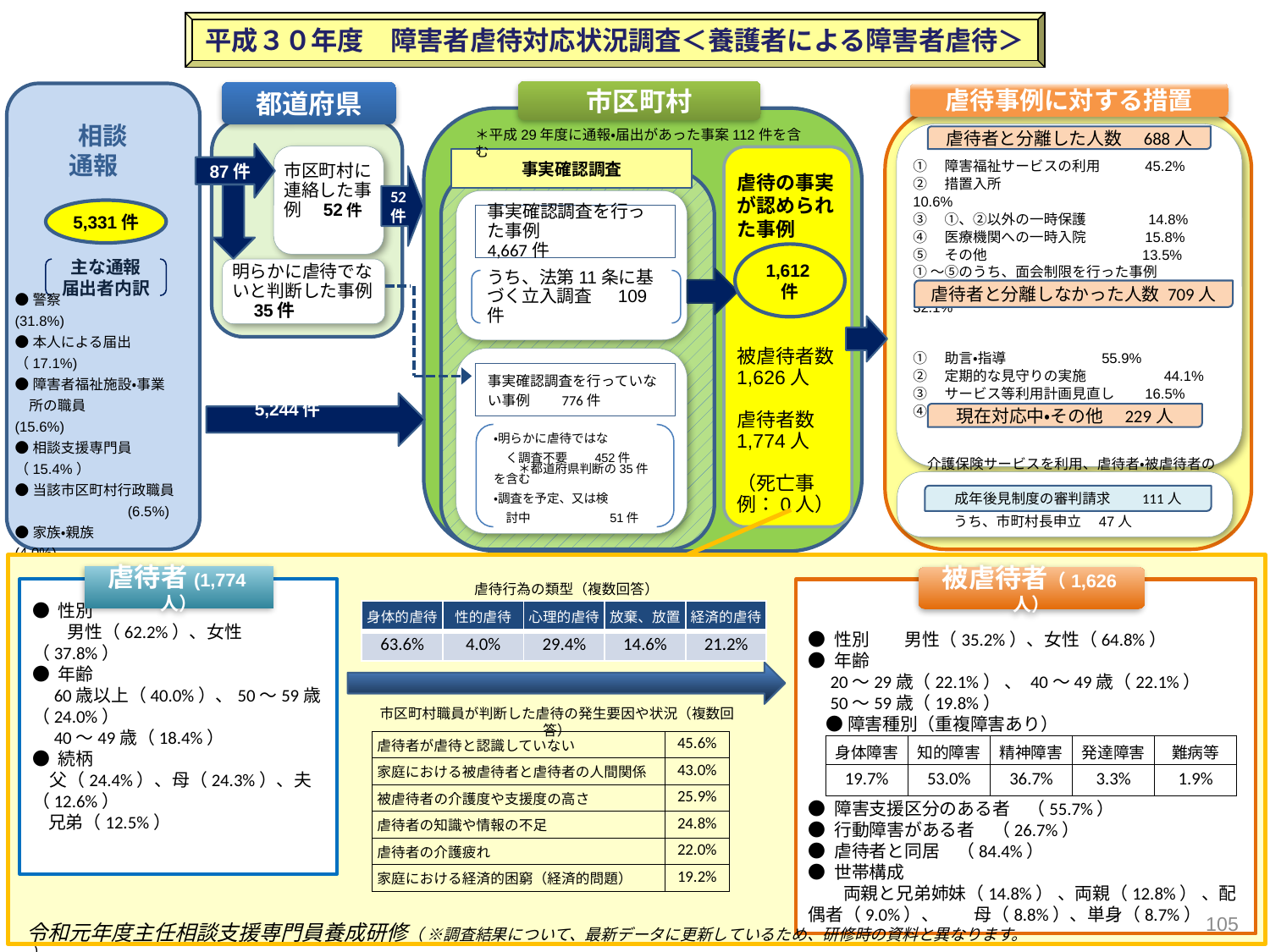

平成３０年度　障害者虐待対応状況調査＜養護者による障害者虐待＞
市区町村
都道府県
虐待事例に対する措置

相談
通報

＊平成29年度に通報・届出があった事案112件を含む

①　障害福祉サービスの利用 　 　  45.2%
②　措置入所　　　　　　　　　　　　    10.6%
③　①、②以外の一時保護　　    　 14.8%
④　医療機関への一時入院　　    　15.8%
⑤　その他                 　　　　　    　13.5%
①～⑤のうち、面会制限を行った事例
　　　　　　　　　　　　　　　　　　　　  　 32.1%

①　助言・指導                             55.9%
②　定期的な見守りの実施　　　　　 44.1%
③　サービス等利用計画見直し    　16.5%
④　新たに障害福祉サービス利用　11.3%

　介護保険サービスを利用、虐待者・被虐待者の転居、入院中等
虐待者と分離した人数　688人
87件
市区町村に連絡した事例　52件

虐待の事実が認められた事例

被虐待者数
1,626人

虐待者数
1,774人

（死亡事例：0人）

事実確認調査
52件

5,331件
事実確認調査を行った事例　　　　　　4,667件
明らかに虐待でないと判断した事例　35件
主な通報
届出者内訳
1,612件

うち、法第11条に基づく立入調査　 109件
虐待者と分離しなかった人数 709人

●警察　  　　　　　  (31.8%)
●本人による届出 （17.1%)
●障害者福祉施設・事業
　所の職員　　　　　(15.6%)
●相談支援専門員（15.4%）
●当該市区町村行政職員
                            (6.5%)
●家族・親族 　　　　(4.0%)

事実確認調査を行っていない事例　　776件
　　5,244件
現在対応中・その他　229人
・明らかに虐待ではな
　く調査不要　　452件
　　＊都道府県判断の35件を含む
・調査を予定、又は検
　討中　　　　　　 51件

　　　うち、市町村長申立　47人
成年後見制度の審判請求　　111人

虐待者(1,774人）
被虐待者（1,626人）
虐待行為の類型（複数回答）
● 性別
　　男性（62.2%）、女性（37.8%）
● 年齢
　60歳以上（40.0%）、50～59歳（24.0%）
　40～49歳（18.4%）
● 続柄
　父（24.4%）、母（24.3%）、夫（12.6%）
   兄弟（12.5%）

● 性別　　男性（35.2%）、女性（64.8%）
● 年齢
　20～29歳（22.1%） 、 40～49歳（22.1%）
　50～59歳（19.8%）
　● 障害種別（重複障害あり）

● 障害支援区分のある者　（55.7%）
● 行動障害がある者　（26.7%）
● 虐待者と同居　（84.4%）
● 世帯構成
　　両親と兄弟姉妹（14.8%） 、両親（12.8%） 、配偶者（9.0%）、　　母（8.8%）、単身（8.7%）

| 身体的虐待 | 性的虐待 | 心理的虐待 | 放棄、放置 | 経済的虐待 |
| --- | --- | --- | --- | --- |
| 63.6% | 4.0% | 29.4% | 14.6% | 21.2% |

市区町村職員が判断した虐待の発生要因や状況（複数回答）
| 虐待者が虐待と認識していない | 45.6% |
| --- | --- |
| 家庭における被虐待者と虐待者の人間関係 | 43.0% |
| 被虐待者の介護度や支援度の高さ | 25.9% |
| 虐待者の知識や情報の不足 | 24.8% |
| 虐待者の介護疲れ | 22.0% |
| 家庭における経済的困窮（経済的問題） | 19.2% |
| 身体障害 | 知的障害 | 精神障害 | 発達障害 | 難病等 |
| --- | --- | --- | --- | --- |
| 19.7% | 53.0% | 36.7% | 3.3% | 1.9% |
105
令和元年度主任相談支援専門員養成研修（ ※調査結果について、最新データに更新しているため、研修時の資料と異なります。 ）